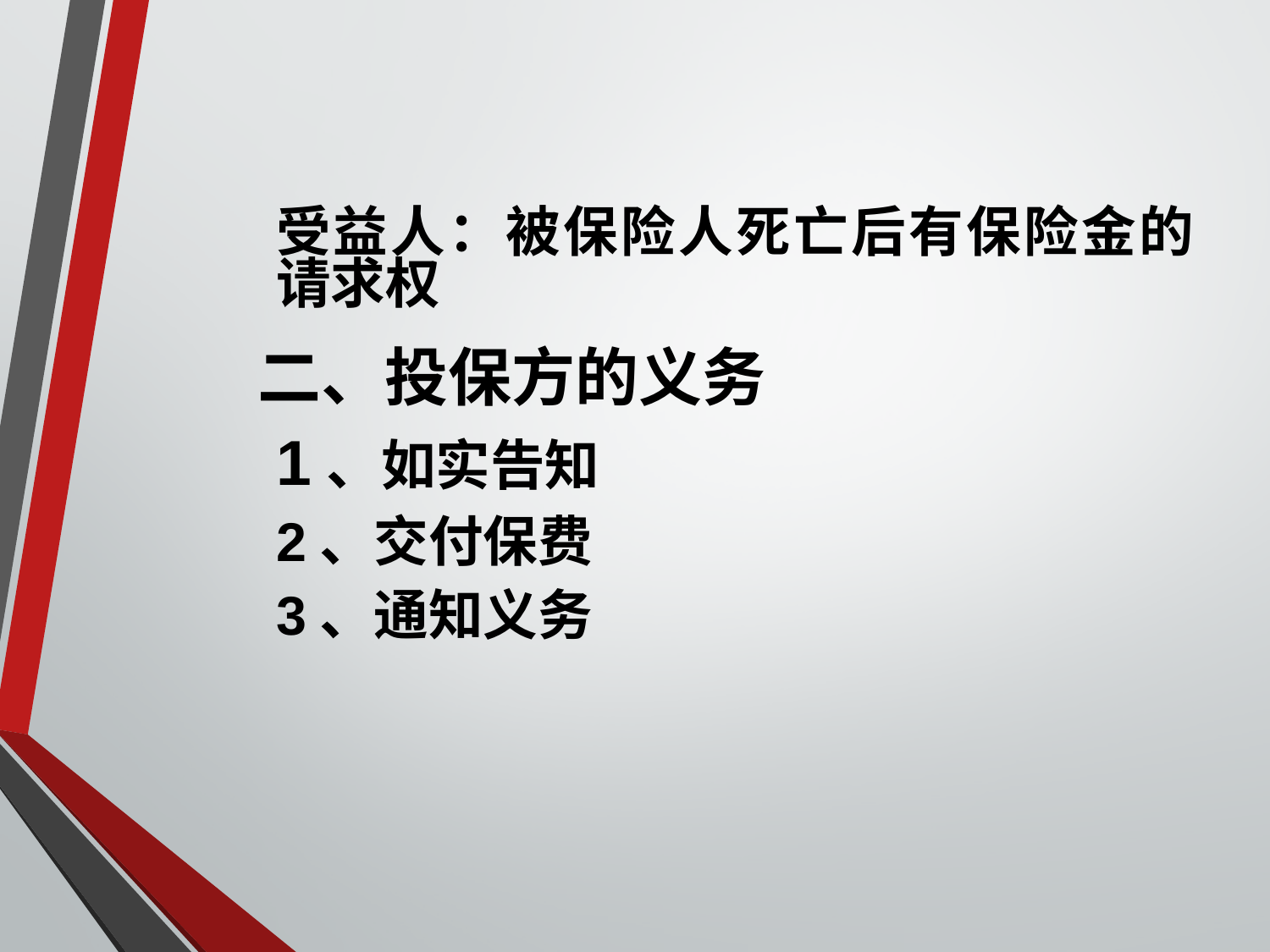

受益人：被保险人死亡后有保险金的请求权
二、投保方的义务
1、如实告知
2、交付保费
3、通知义务